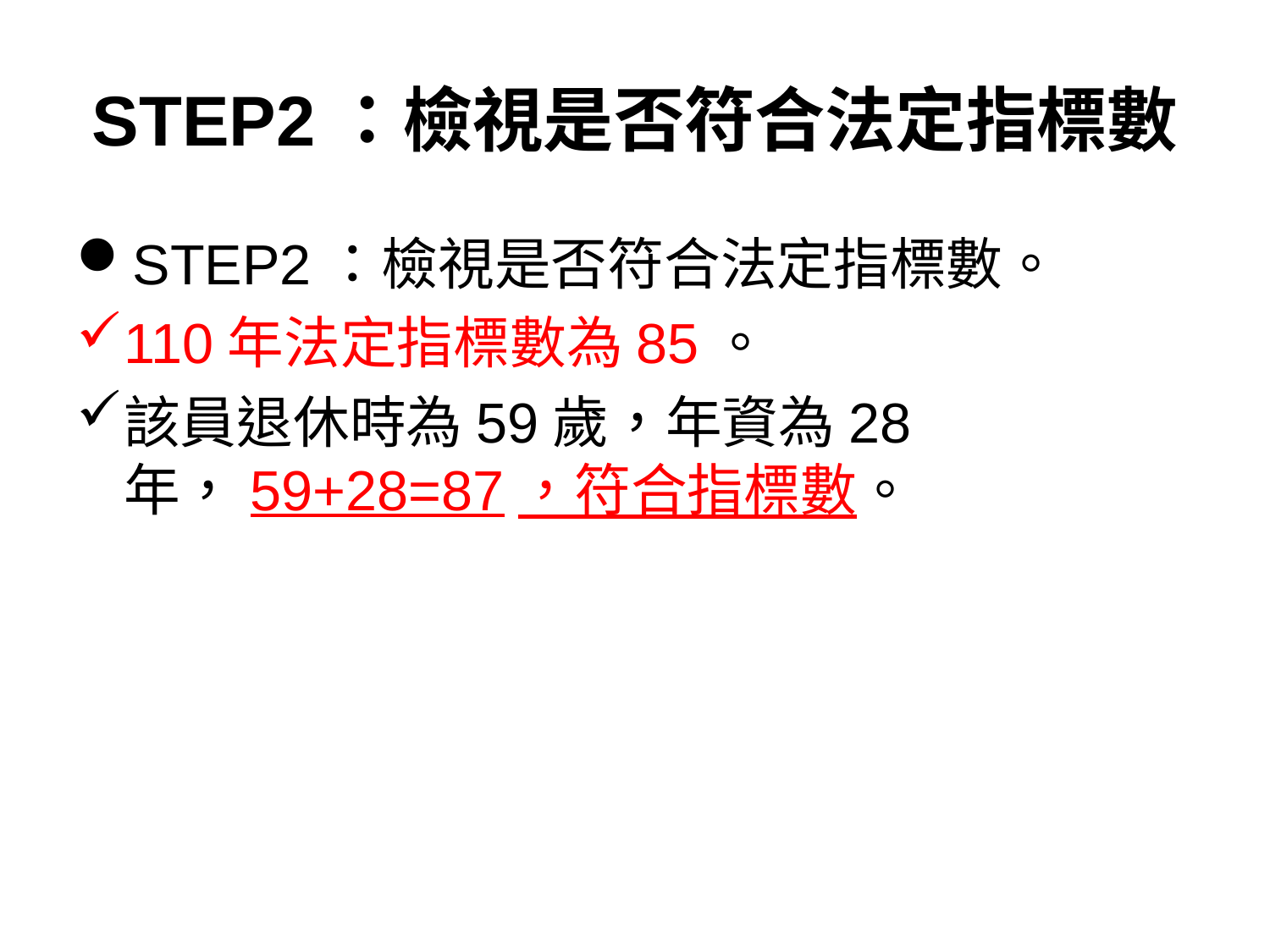

# STEP2：檢視是否符合法定指標數
STEP2：檢視是否符合法定指標數。
110年法定指標數為85。
該員退休時為59歲，年資為28年，59+28=87，符合指標數。